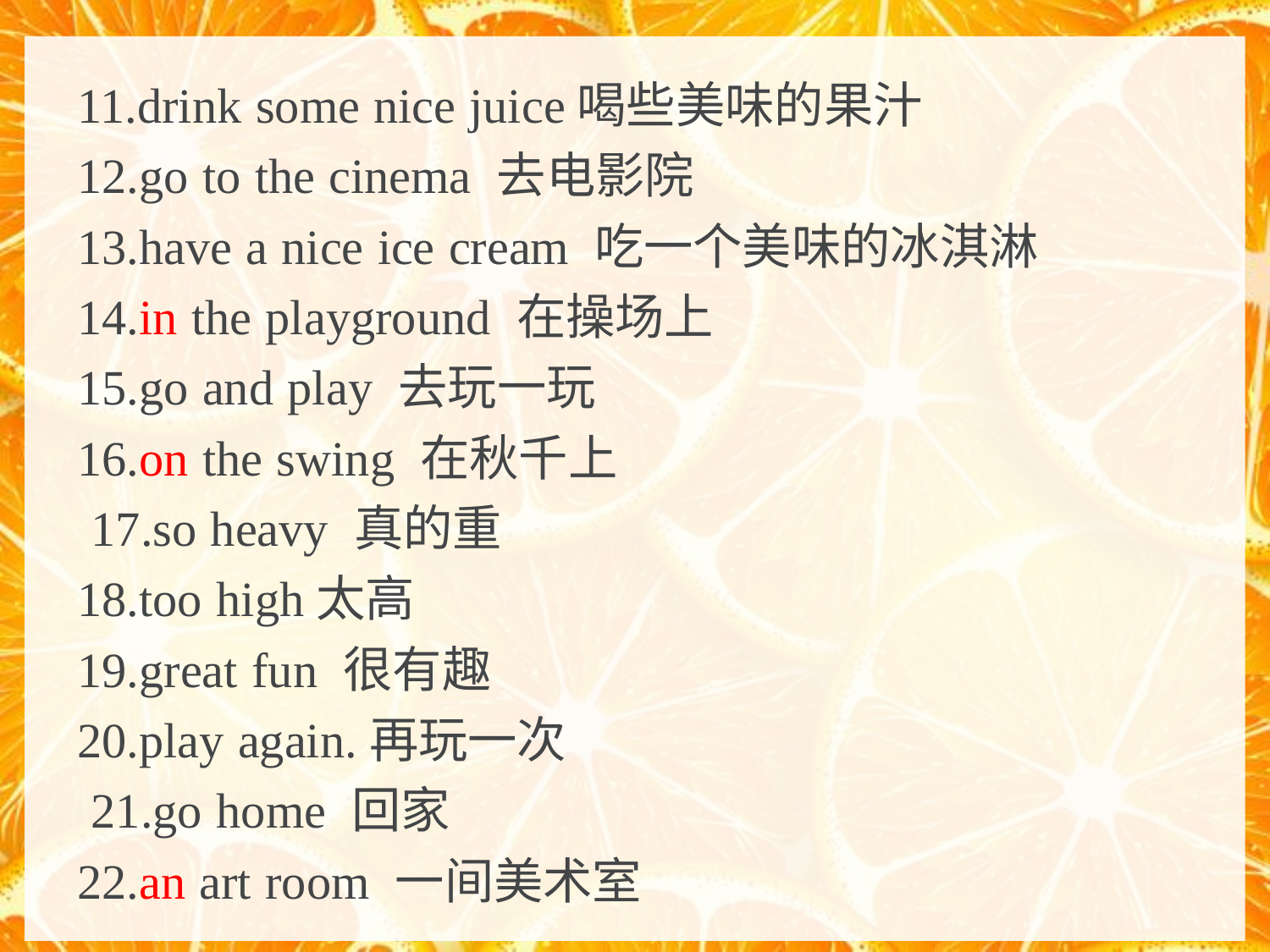

11.drink some nice juice喝些美味的果汁
12.go to the cinema 去电影院
13.have a nice ice cream 吃一个美味的冰淇淋
14.in the playground 在操场上
15.go and play 去玩一玩
16.on the swing 在秋千上
 17.so heavy 真的重
18.too high太高
19.great fun 很有趣
20.play again.再玩一次
 21.go home 回家
22.an art room 一间美术室